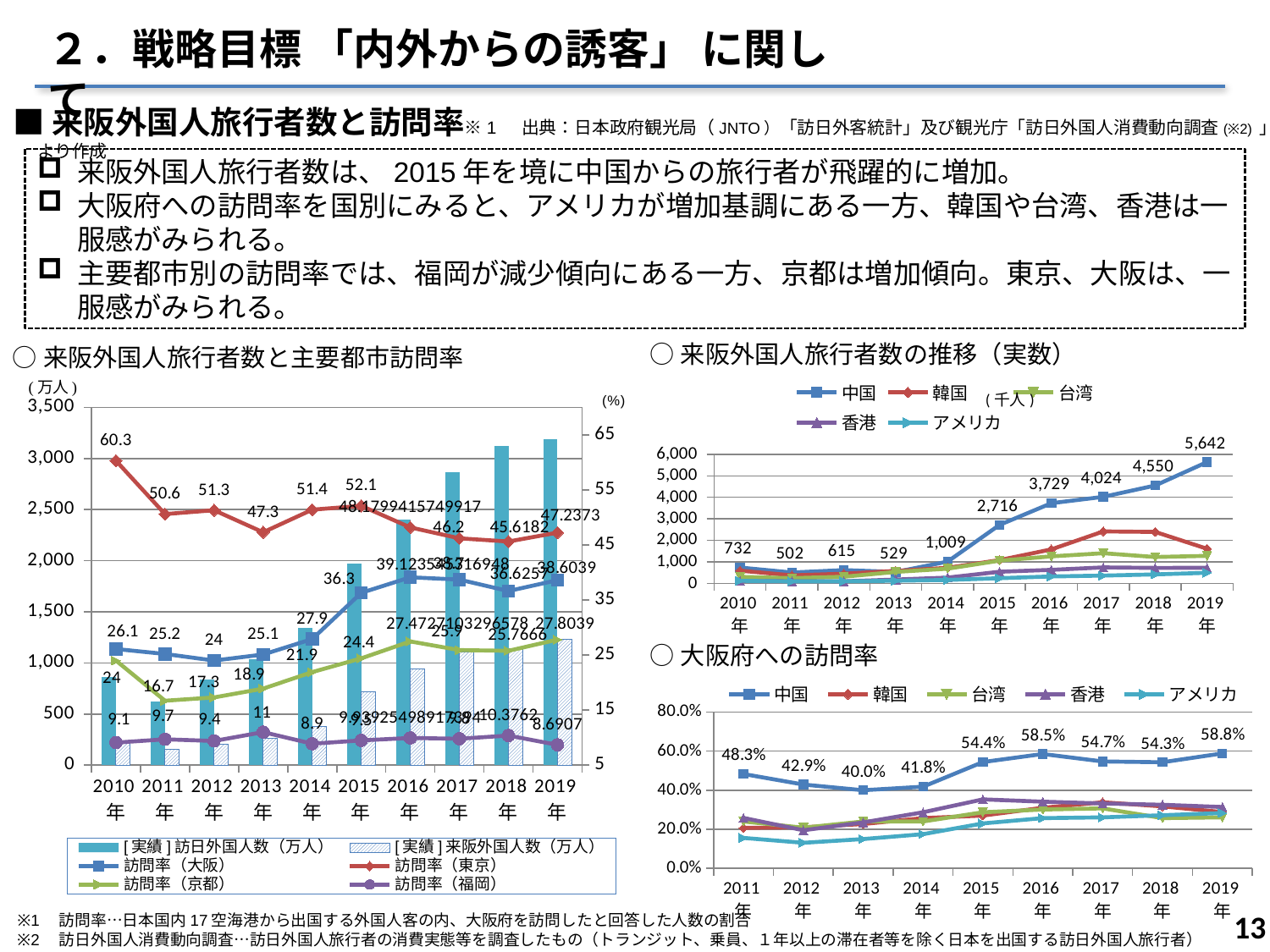

２．戦略目標 「内外からの誘客」 に関して
■来阪外国人旅行者数と訪問率※1　出典：日本政府観光局（JNTO）「訪日外客統計」及び観光庁「訪日外国人消費動向調査(※2) 」より作成

来阪外国人旅行者数は、2015年を境に中国からの旅行者が飛躍的に増加。
大阪府への訪問率を国別にみると、アメリカが増加基調にある一方、韓国や台湾、香港は一服感がみられる。
主要都市別の訪問率では、福岡が減少傾向にある一方、京都は増加傾向。東京、大阪は、一服感がみられる。

○来阪外国人旅行者数の推移（実数）
○来阪外国人旅行者数と主要都市訪問率

### Chart

| Category | 中国 | 韓国 | 台湾 | 香港 | アメリカ |
|---|---|---|---|---|---|
| 2010年 | 732.0 | 589.0 | 301.0 | 106.0 | 118.0 |
| 2011年 | 502.0 | 370.0 | 241.0 | 97.0 | 89.0 |
| 2012年 | 615.0 | 448.0 | 305.0 | 94.0 | 94.0 |
| 2013年 | 529.0 | 578.0 | 531.0 | 175.0 | 120.0 |
| 2014年 | 1009.0 | 721.0 | 679.0 | 266.0 | 156.0 |
| 2015年 | 2716.0 | 1080.0 | 1054.0 | 538.0 | 238.0 |
| 2016年 | 3729.0 | 1578.0 | 1254.0 | 627.0 | 319.0 |
| 2017年 | 4024.0 | 2413.0 | 1401.0 | 741.0 | 359.0 |
| 2018年 | 4550.0 | 2390.0 | 1223.0 | 718.0 | 415.0 |
| 2019年 | 5642.0 | 1608.0 | 1276.0 | 719.0 | 488.0 |

### Chart

| Category | [実績]訪日外国人数（万人） | [実績]来阪外国人数（万人） | 訪問率（大阪） | 訪問率（東京） | 訪問率（京都） | 訪問率（福岡） |
|---|---|---|---|---|---|---|
| 2010年 | 861.1175 | 234.9 | 26.1 | 60.3 | 24.0 | 9.1 |
| 2011年 | 621.8752 | 158.3 | 25.2 | 50.6 | 16.7 | 9.7 |
| 2012年 | 835.8105 | 202.8 | 24.0 | 51.3 | 17.3 | 9.4 |
| 2013年 | 1036.3904 | 262.5 | 25.1 | 47.3 | 18.9 | 11.0 |
| 2014年 | 1341.3467 | 375.8 | 27.9 | 51.4 | 21.9 | 8.9 |
| 2015年 | 1973.7409 | 716.4 | 36.3 | 52.1 | 24.4 | 9.5 |
| 2016年 | 2403.9053 | 940.0 | 39.123545316947954 | 48.17994157499172 | 27.472710329657847 | 9.93925498917394 |
| 2017年 | 2869.1 | 1110.0 | 38.7 | 46.2 | 25.9 | 9.8 |
| 2018年 | 3119.2 | 1142.0 | 36.6257 | 45.618199999999995 | 25.7666 | 10.376199999999999 |
| 2019年 | 3188.0 | 1231.0 | 38.6039 | 47.2373 | 27.8039 | 8.6907 |
(千人)
○大阪府への訪問率

### Chart

| Category | 中国 | 韓国 | 台湾 | 香港 | アメリカ |
|---|---|---|---|---|---|
| 2011年 | 0.483 | 0.207 | 0.24 | 0.258 | 0.156 |
| 2012年 | 0.429 | 0.21 | 0.208 | 0.195 | 0.131 |
| 2013年 | 0.4 | 0.227 | 0.24 | 0.235 | 0.15 |
| 2014年 | 0.418 | 0.257 | 0.24 | 0.287 | 0.175 |
| 2015年 | 0.544 | 0.27 | 0.287 | 0.353 | 0.23 |
| 2016年 | 0.585 | 0.31 | 0.301 | 0.341 | 0.257 |
| 2017年 | 0.547 | 0.338 | 0.307 | 0.332 | 0.261 |
| 2018年 | 0.5429594272076372 | 0.3170181721713755 | 0.2570948076518814 | 0.32518115942028986 | 0.27195281782437747 |
| 2019年 | 0.5880758807588076 | 0.28791405550581917 | 0.26088734410141073 | 0.313836752509821 | 0.28306264501160094 |
13
※1　訪問率…日本国内17空海港から出国する外国人客の内、大阪府を訪問したと回答した人数の割合
※2　訪日外国人消費動向調査…訪日外国人旅行者の消費実態等を調査したもの（トランジット、乗員、１年以上の滞在者等を除く日本を出国する訪日外国人旅行者）